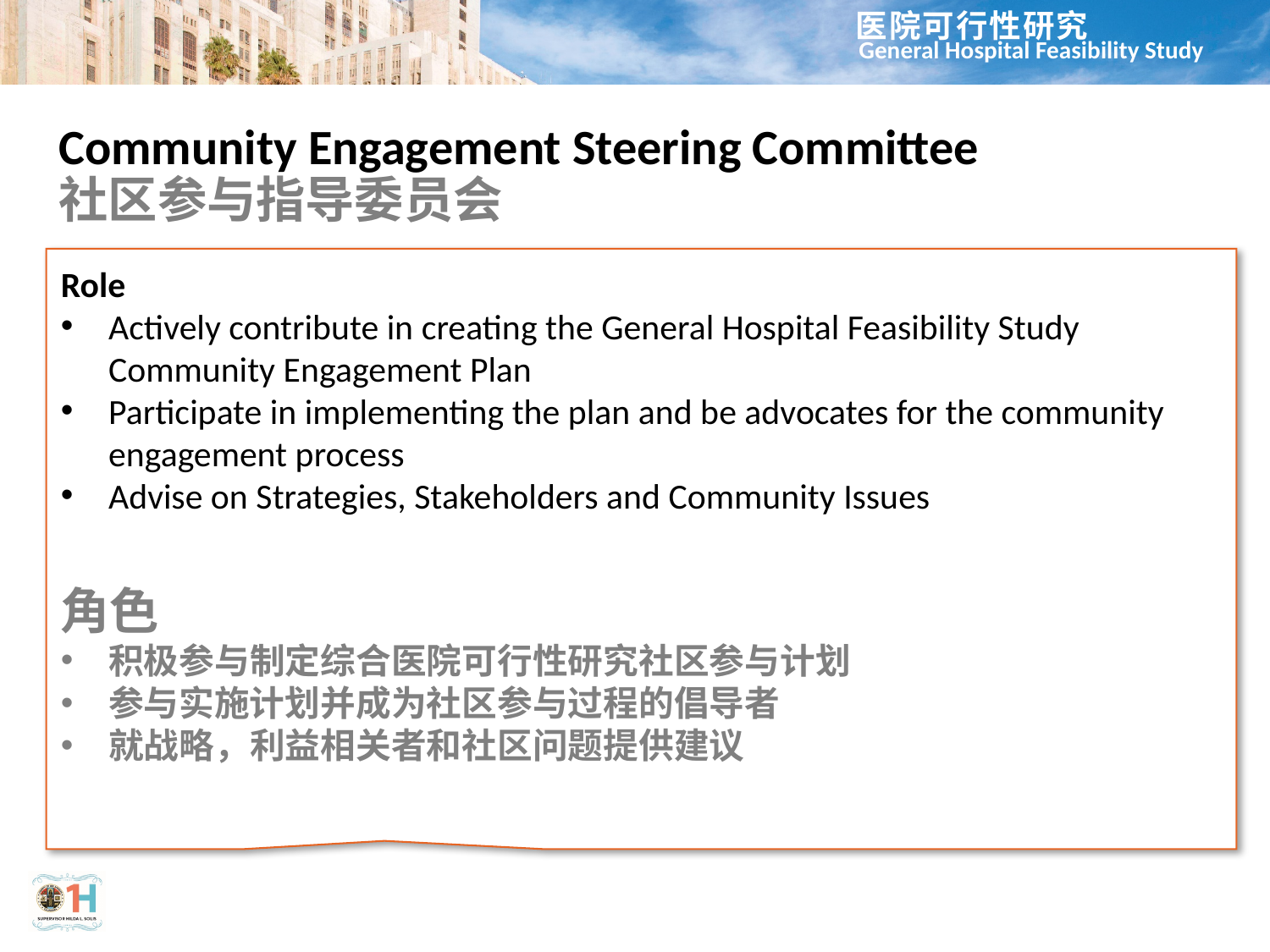

# Community Engagement Steering Committee 社区参与指导委员会

Role
Actively contribute in creating the General Hospital Feasibility Study Community Engagement Plan
Participate in implementing the plan and be advocates for the community engagement process
Advise on Strategies, Stakeholders and Community Issues

角色
积极参与制定综合医院可行性研究社区参与计划
参与实施计划并成为社区参与过程的倡导者
就战略，利益相关者和社区问题提供建议